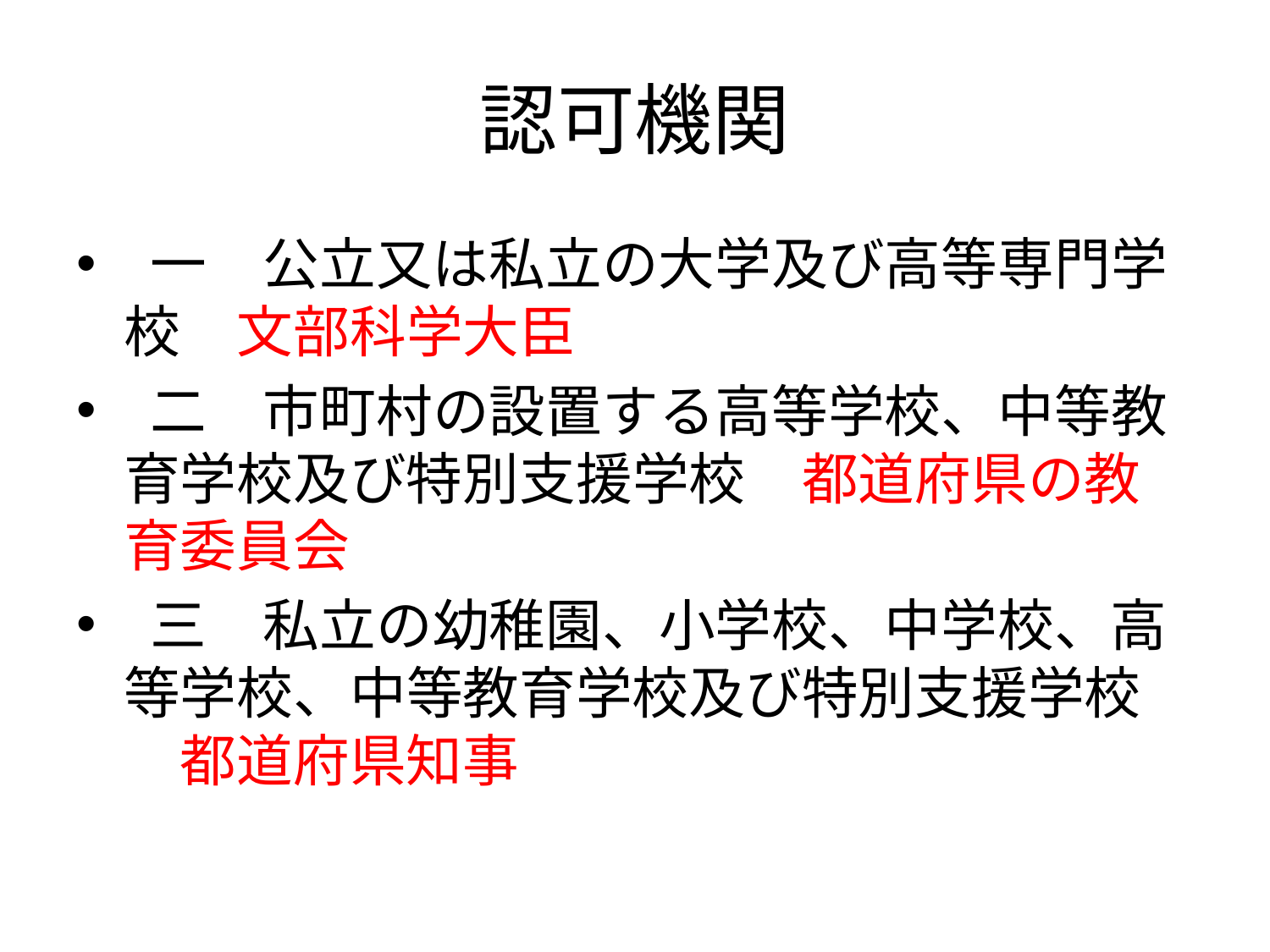

# 認可機関
 一　公立又は私立の大学及び高等専門学校　文部科学大臣
 二　市町村の設置する高等学校、中等教育学校及び特別支援学校　都道府県の教育委員会
 三　私立の幼稚園、小学校、中学校、高等学校、中等教育学校及び特別支援学校　都道府県知事